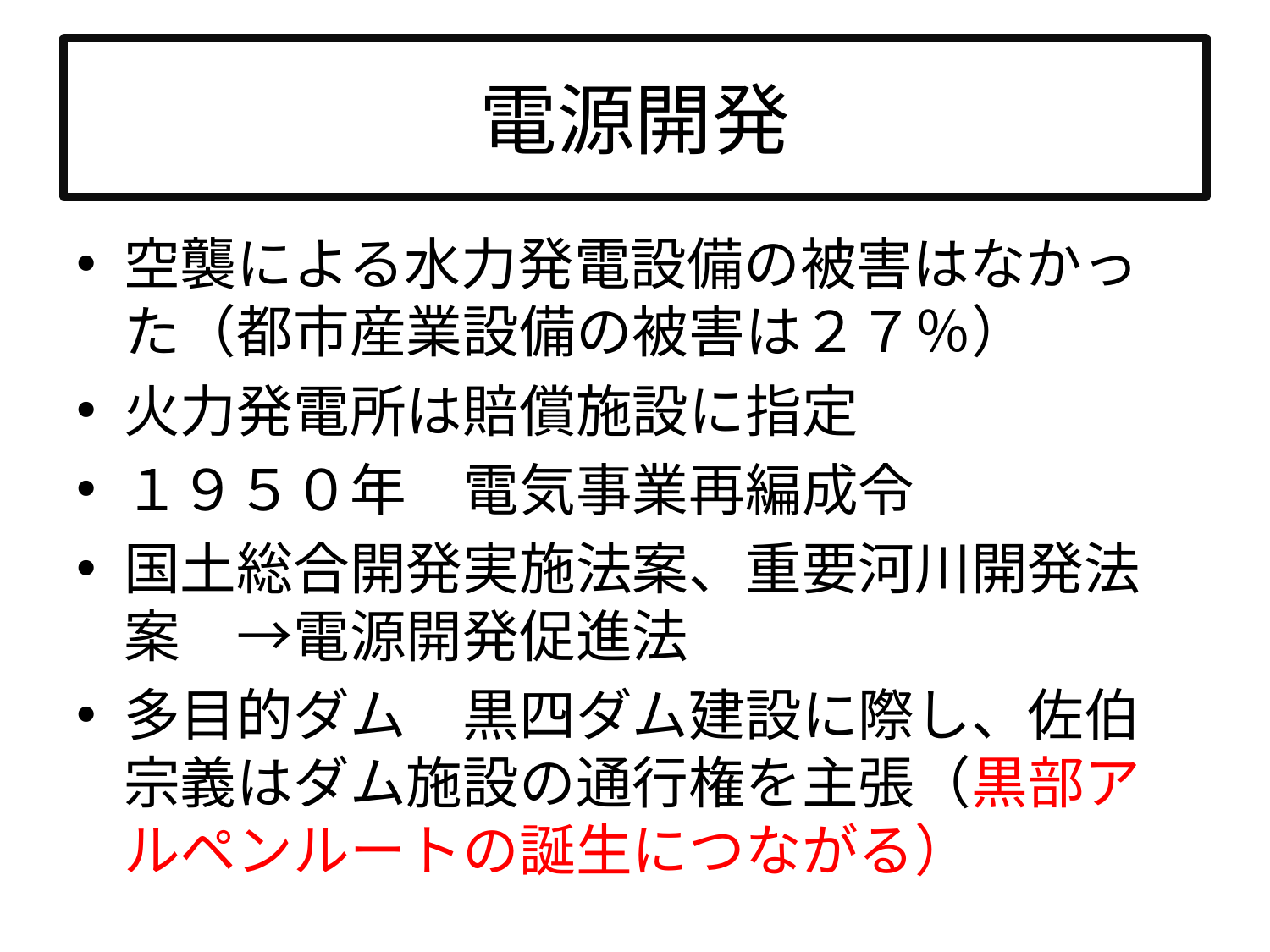

# 電源開発
空襲による水力発電設備の被害はなかった（都市産業設備の被害は２７％）
火力発電所は賠償施設に指定
１９５０年　電気事業再編成令
国土総合開発実施法案、重要河川開発法案　→電源開発促進法
多目的ダム　黒四ダム建設に際し、佐伯宗義はダム施設の通行権を主張（黒部アルペンルートの誕生につながる）